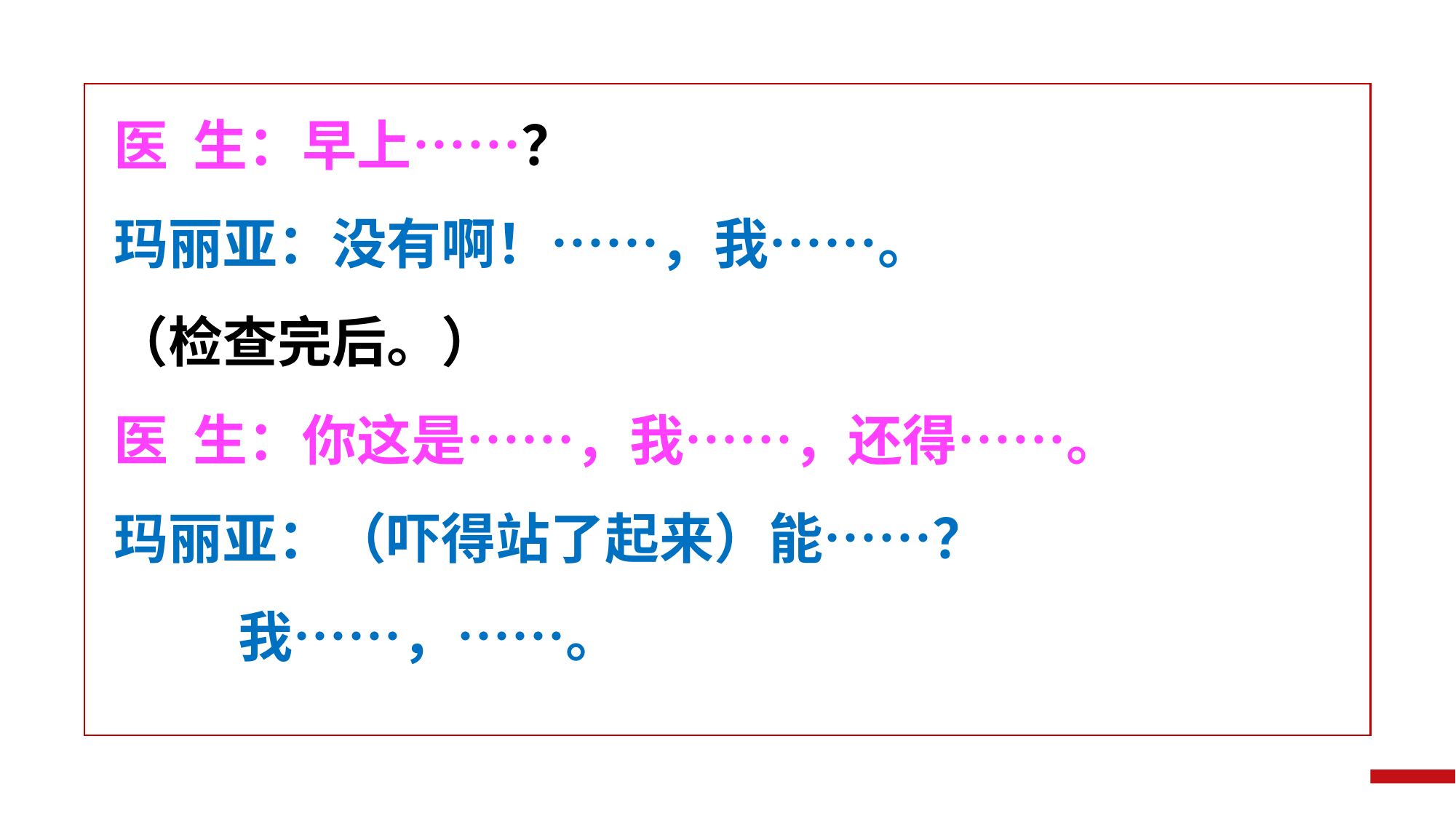

医  生：早上……？
玛丽亚：没有啊！……，我……。
（检查完后。）
医  生：你这是……，我……，还得……。
玛丽亚：（吓得站了起来）能……？
         我……，……。